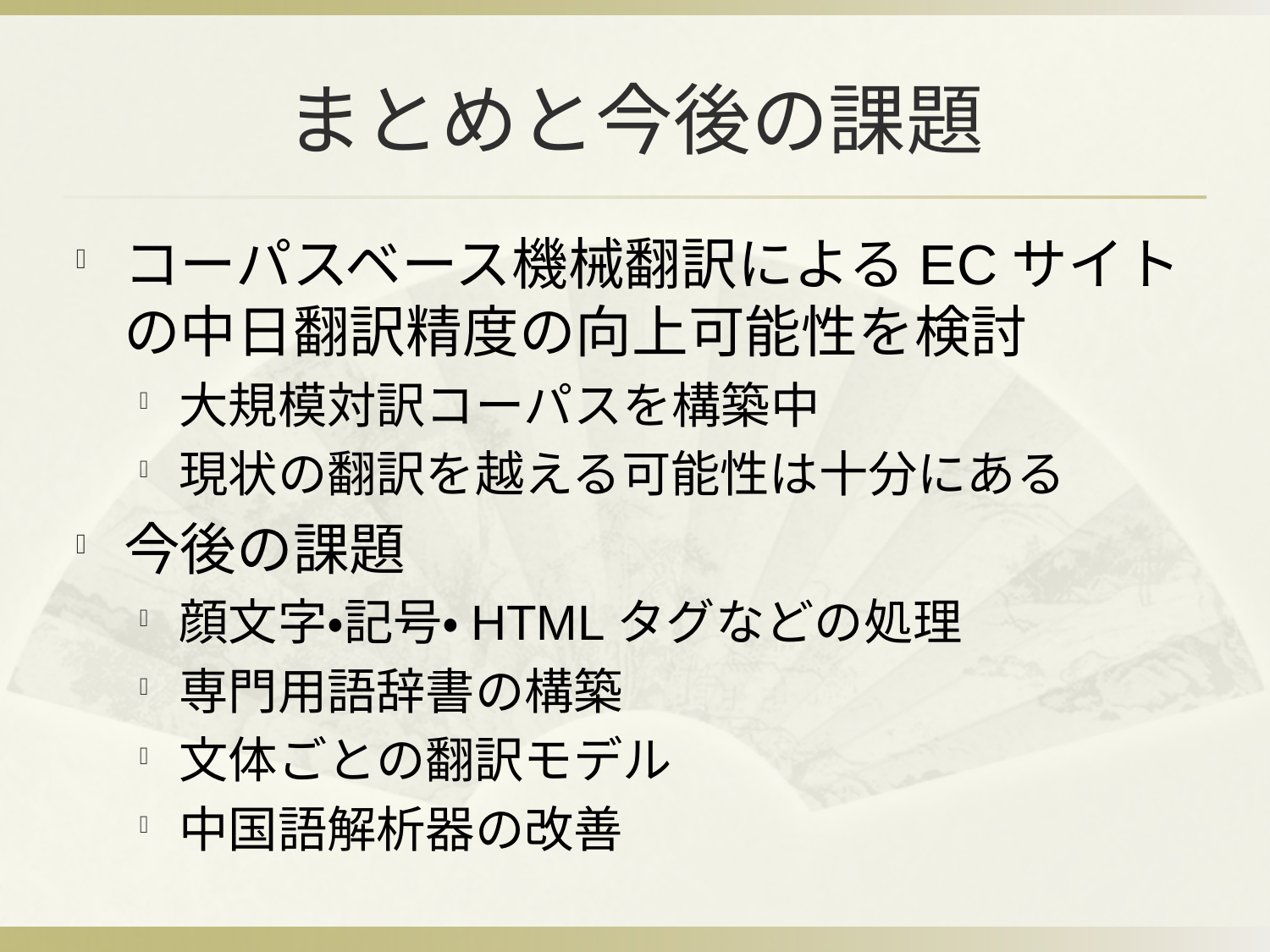

# まとめと今後の課題
コーパスベース機械翻訳によるECサイトの中日翻訳精度の向上可能性を検討
大規模対訳コーパスを構築中
現状の翻訳を越える可能性は十分にある
今後の課題
顔文字・記号・HTMLタグなどの処理
専門用語辞書の構築
文体ごとの翻訳モデル
中国語解析器の改善